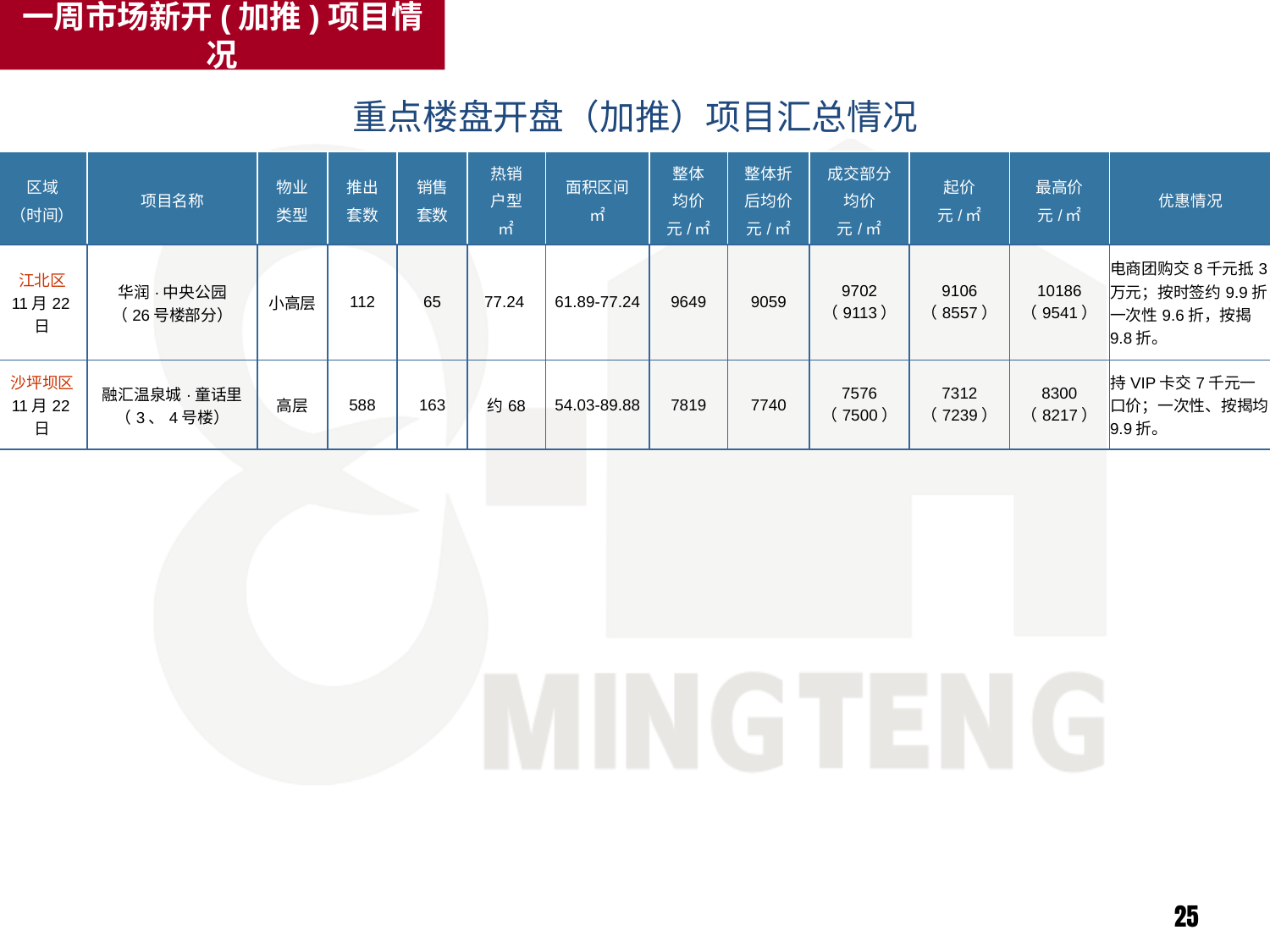

一周市场新开(加推)项目情况
重点楼盘开盘（加推）项目汇总情况
| 区域 （时间） | 项目名称 | 物业 类型 | 推出 套数 | 销售 套数 | 热销 户型 ㎡ | 面积区间 ㎡ | 整体 均价 元/㎡ | 整体折 后均价 元/㎡ | 成交部分 均价 元/㎡ | 起价 元/㎡ | 最高价 元/㎡ | 优惠情况 |
| --- | --- | --- | --- | --- | --- | --- | --- | --- | --- | --- | --- | --- |
| 江北区 11月22日 | 华润·中央公园 （26号楼部分） | 小高层 | 112 | 65 | 77.24 | 61.89-77.24 | 9649 | 9059 | 9702 （9113） | 9106 （8557） | 10186 （9541） | 电商团购交8千元抵3万元；按时签约9.9折；一次性9.6折，按揭9.8折。 |
| 沙坪坝区 11月22日 | 融汇温泉城·童话里 （3、4号楼） | 高层 | 588 | 163 | 约68 | 54.03-89.88 | 7819 | 7740 | 7576 （7500） | 7312 （7239） | 8300 （8217） | 持VIP卡交7千元一口价；一次性、按揭均9.9折。 |
25